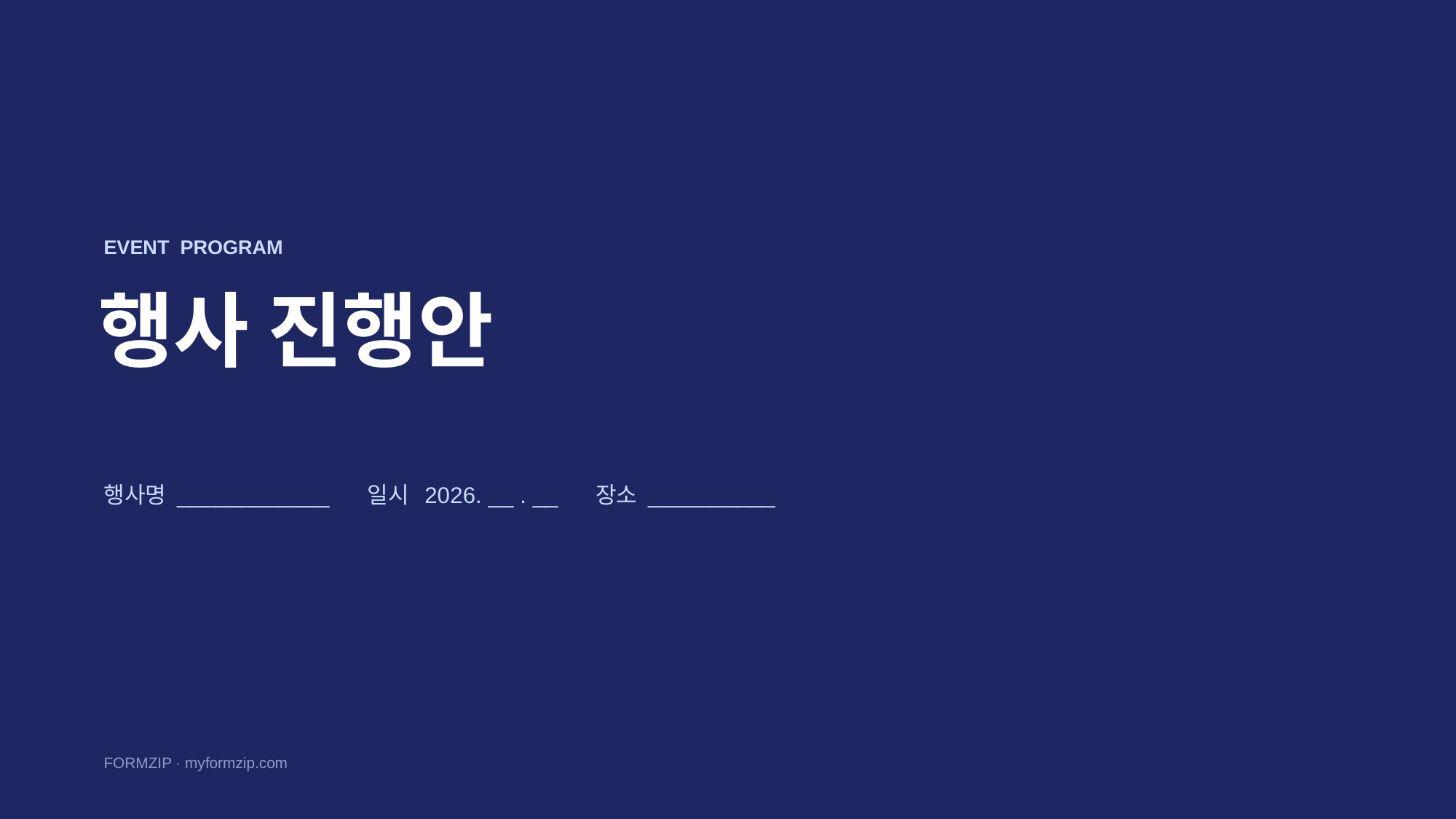

EVENT  PROGRAM
행사 진행안
행사명 ____________     일시  2026. __ . __     장소 __________
FORMZIP · myformzip.com